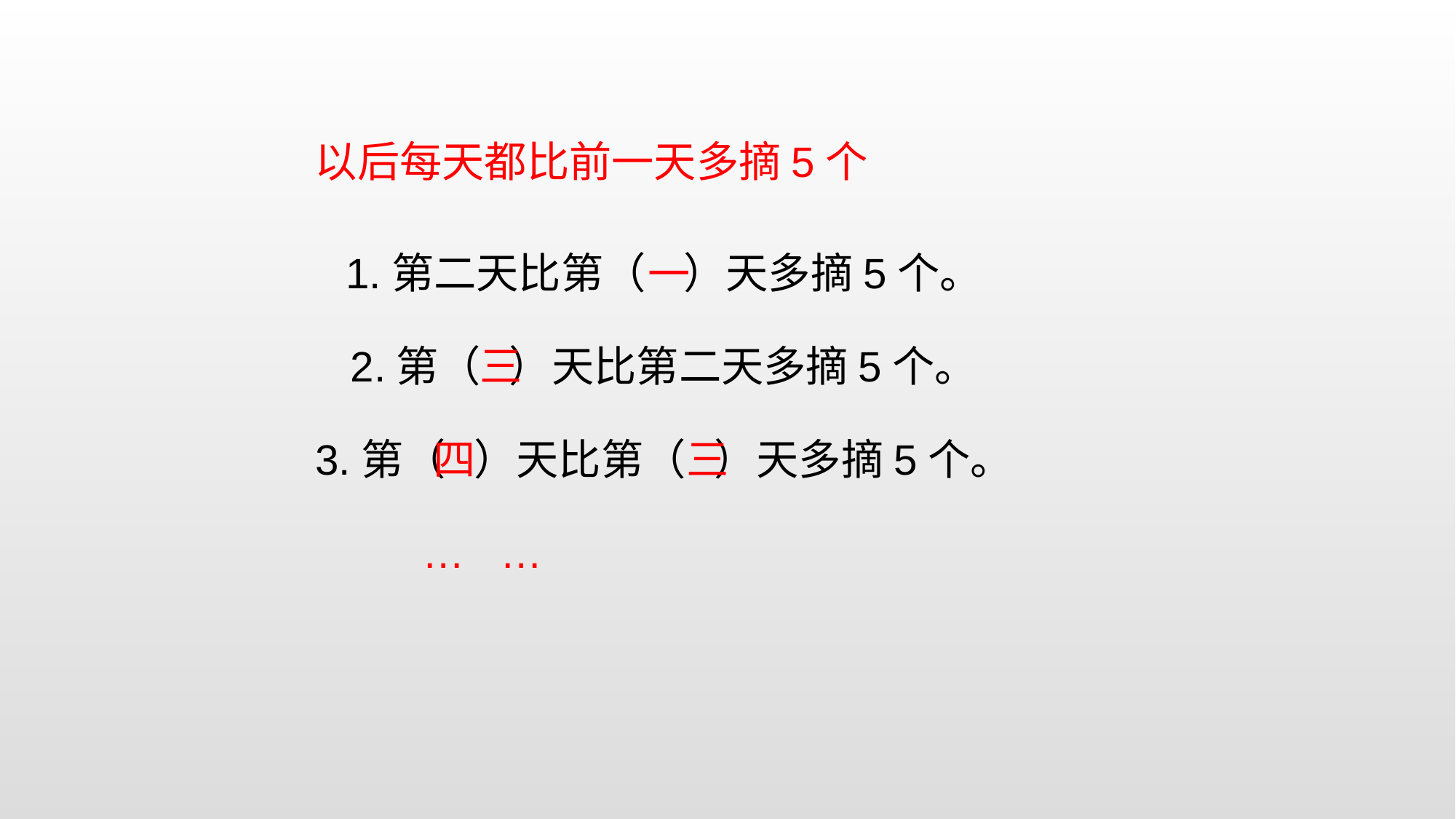

以后每天都比前一天多摘5个
1.第二天比第（    ）天多摘5个。
一
2.第（   ）天比第二天多摘5个。
三
3.第（   ）天比第（   ）天多摘5个。
四
三
…   …